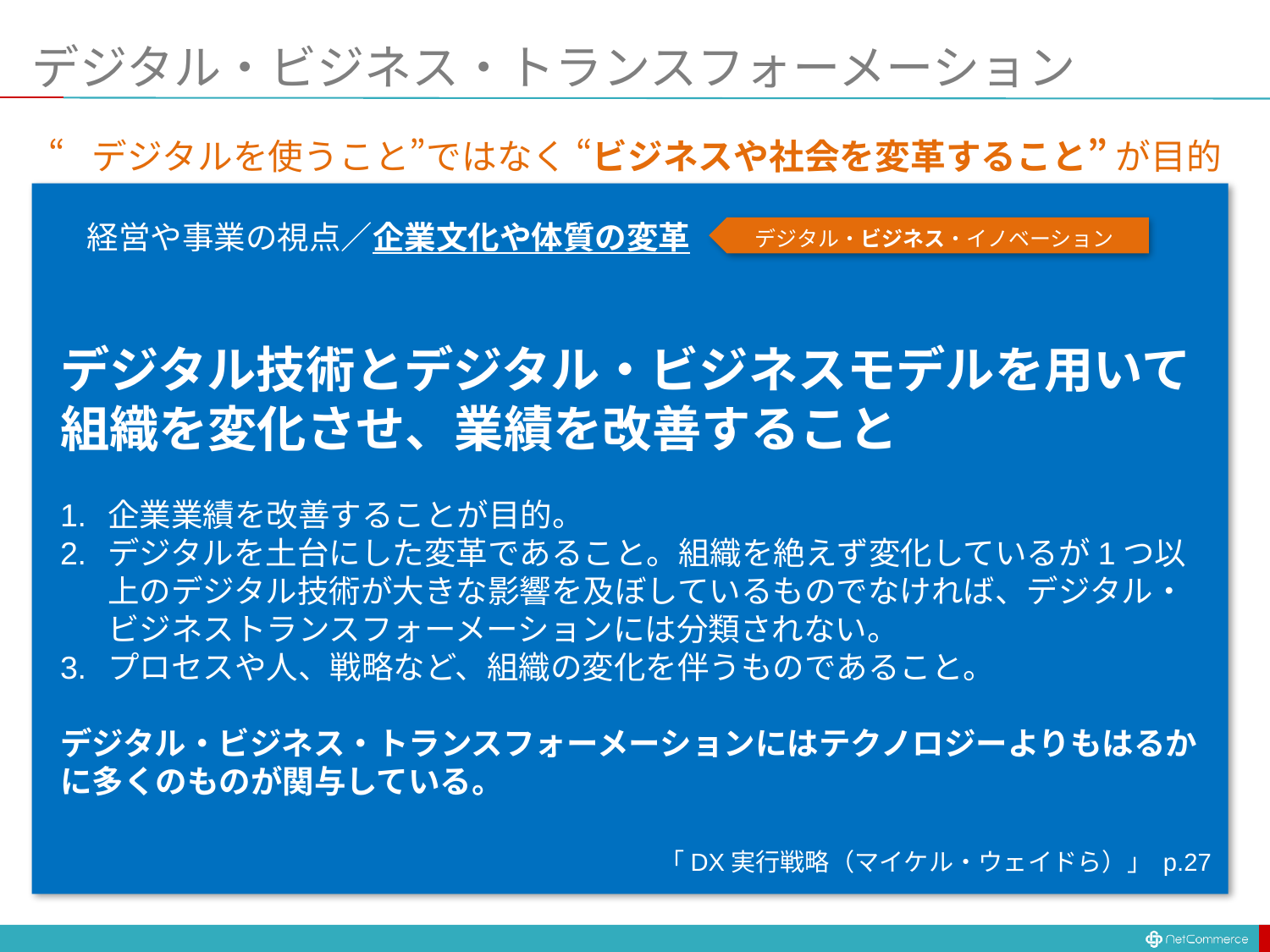

# デジタル・ビジネス・トランスフォーメーション
“デジタルを使うこと”ではなく “ビジネスや社会を変革すること” が目的

経営や事業の視点／企業文化や体質の変革

デジタル・ビジネス・イノベーション
デジタル技術とデジタル・ビジネスモデルを用いて
組織を変化させ、業績を改善すること

企業業績を改善することが目的。
デジタルを土台にした変革であること。組織を絶えず変化しているが1つ以上のデジタル技術が大きな影響を及ぼしているものでなければ、デジタル・ビジネストランスフォーメーションには分類されない。
プロセスや人、戦略など、組織の変化を伴うものであること。

デジタル・ビジネス・トランスフォーメーションにはテクノロジーよりもはるかに多くのものが関与している。
「DX実行戦略（マイケル・ウェイドら）」 p.27